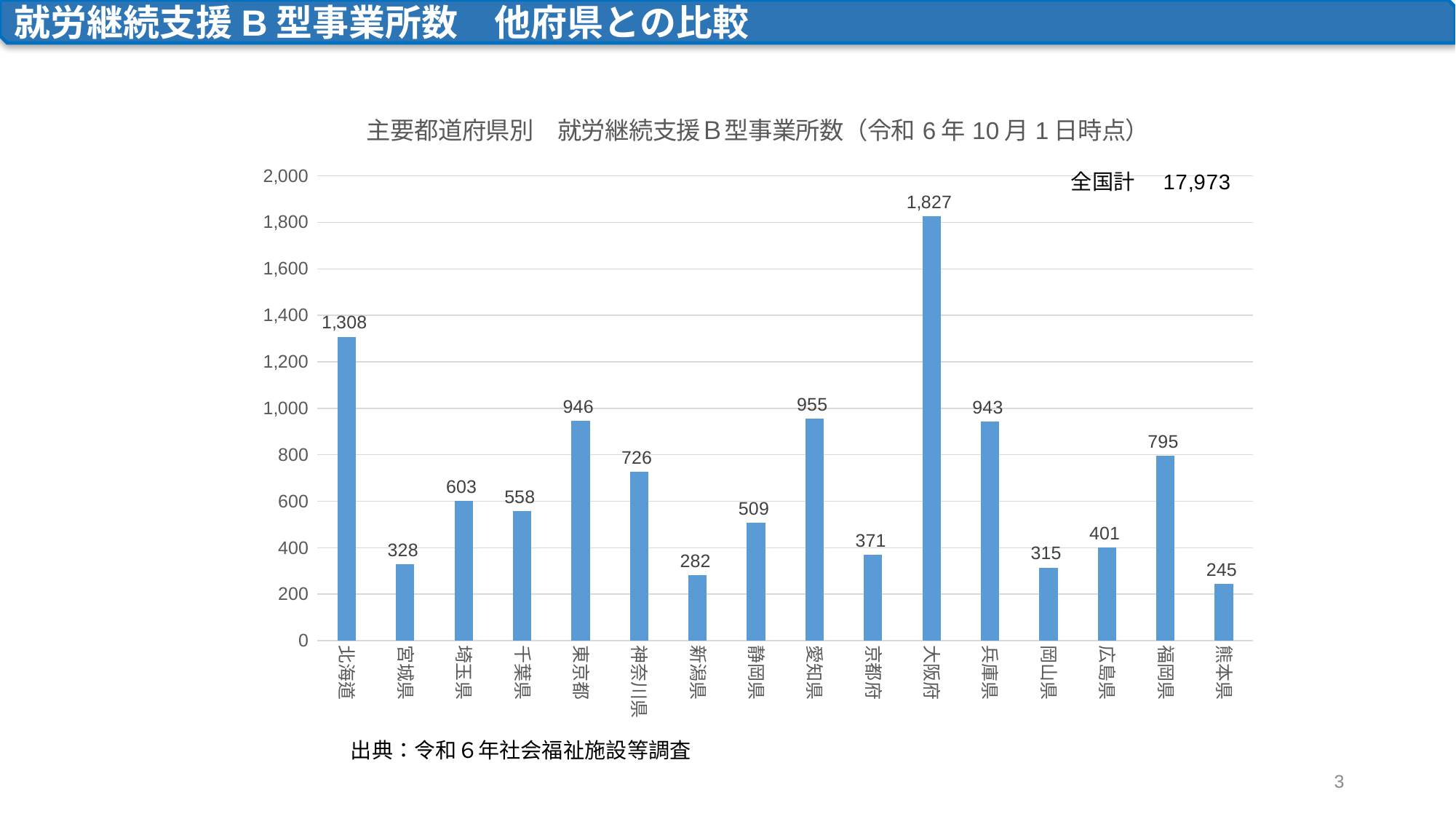

就労継続支援B型事業所数　他府県との比較

### Chart: 主要都道府県別　就労継続支援Ｂ型事業所数（令和6年10月1日時点）

| Category | 事業所数 |
|---|---|
| 北海道 | 1308.0 |
| 宮城県 | 328.0 |
| 埼玉県 | 603.0 |
| 千葉県 | 558.0 |
| 東京都 | 946.0 |
| 神奈川県 | 726.0 |
| 新潟県 | 282.0 |
| 静岡県 | 509.0 |
| 愛知県 | 955.0 |
| 京都府 | 371.0 |
| 大阪府 | 1827.0 |
| 兵庫県 | 943.0 |
| 岡山県 | 315.0 |
| 広島県 | 401.0 |
| 福岡県 | 795.0 |
| 熊本県 | 245.0 |
出典：令和６年社会福祉施設等調査
3